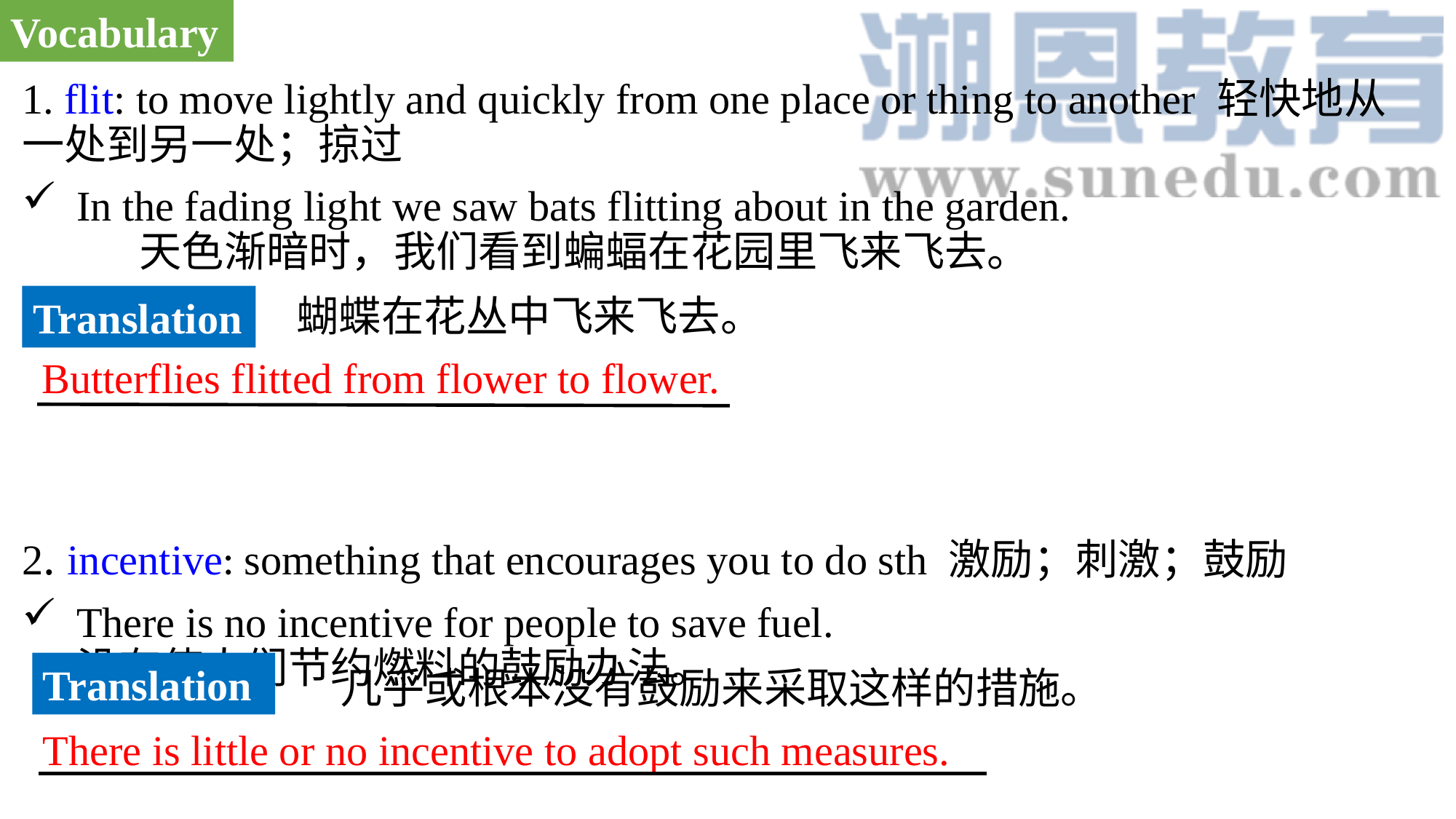

Vocabulary
1. flit: to move lightly and quickly from one place or thing to another 轻快地从一处到另一处；掠过
In the fading light we saw bats flitting about in the garden.                                       天色渐暗时，我们看到蝙蝠在花园里飞来飞去。

2. incentive: something that encourages you to do sth 激励；刺激；鼓励
There is no incentive for people to save fuel.                                                    没有使人们节约燃料的鼓励办法。
蝴蝶在花丛中飞来飞去。
Translation
Butterflies flitted from flower to flower.
Translation
 几乎或根本没有鼓励来采取这样的措施。

There is little or no incentive to adopt such measures.